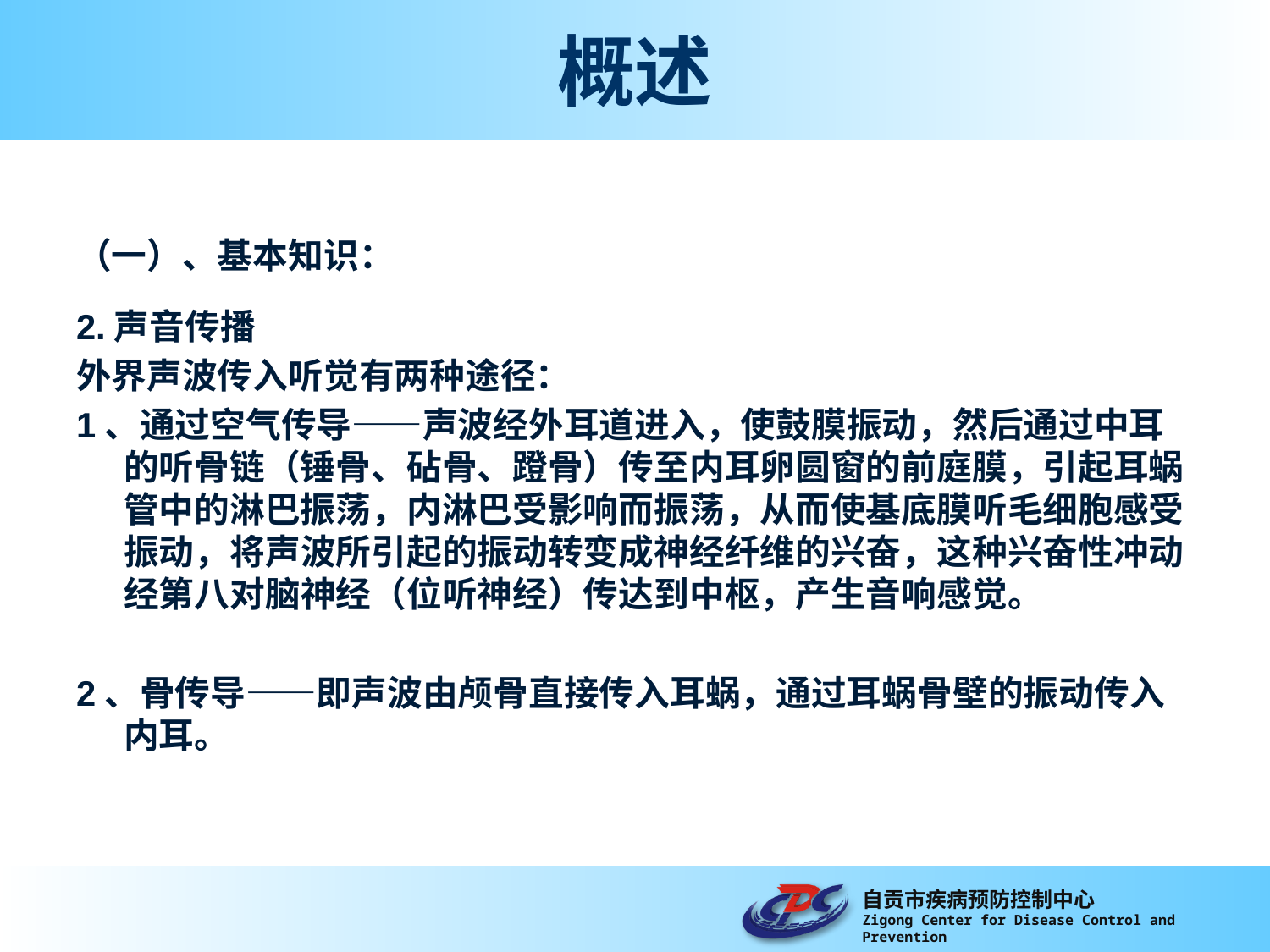

# 概述
（一）、基本知识：
2.声音传播
外界声波传入听觉有两种途径：
1、通过空气传导——声波经外耳道进入，使鼓膜振动，然后通过中耳的听骨链（锤骨、砧骨、蹬骨）传至内耳卵圆窗的前庭膜，引起耳蜗管中的淋巴振荡，内淋巴受影响而振荡，从而使基底膜听毛细胞感受振动，将声波所引起的振动转变成神经纤维的兴奋，这种兴奋性冲动经第八对脑神经（位听神经）传达到中枢，产生音响感觉。

2、骨传导——即声波由颅骨直接传入耳蜗，通过耳蜗骨壁的振动传入内耳。

6